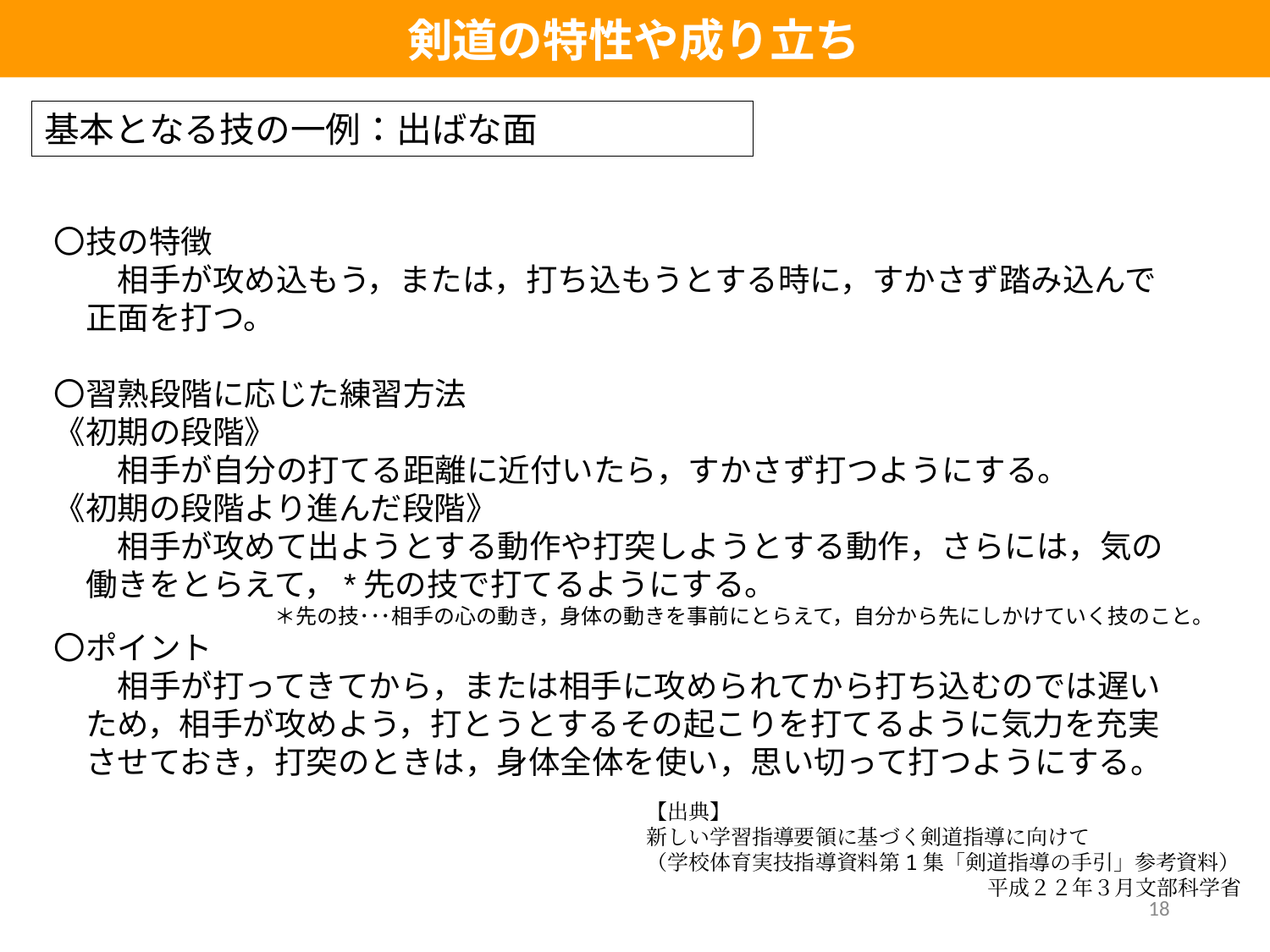

剣道の特性や成り立ち
基本となる技の一例：出ばな面
〇技の特徴
　　相手が攻め込もう，または，打ち込もうとする時に，すかさず踏み込んで
　正面を打つ。

〇習熟段階に応じた練習方法
《初期の段階》
　　相手が自分の打てる距離に近付いたら，すかさず打つようにする。
《初期の段階より進んだ段階》
　　相手が攻めて出ようとする動作や打突しようとする動作，さらには，気の
　働きをとらえて，*先の技で打てるようにする。
＊先の技･･･相手の心の動き，身体の動きを事前にとらえて，自分から先にしかけていく技のこと。
〇ポイント
　　相手が打ってきてから，または相手に攻められてから打ち込むのでは遅い
　ため，相手が攻めよう，打とうとするその起こりを打てるように気力を充実
　させておき，打突のときは，身体全体を使い，思い切って打つようにする。
【出典】
新しい学習指導要領に基づく剣道指導に向けて
（学校体育実技指導資料第1集「剣道指導の手引」参考資料）
平成２２年３月文部科学省
18